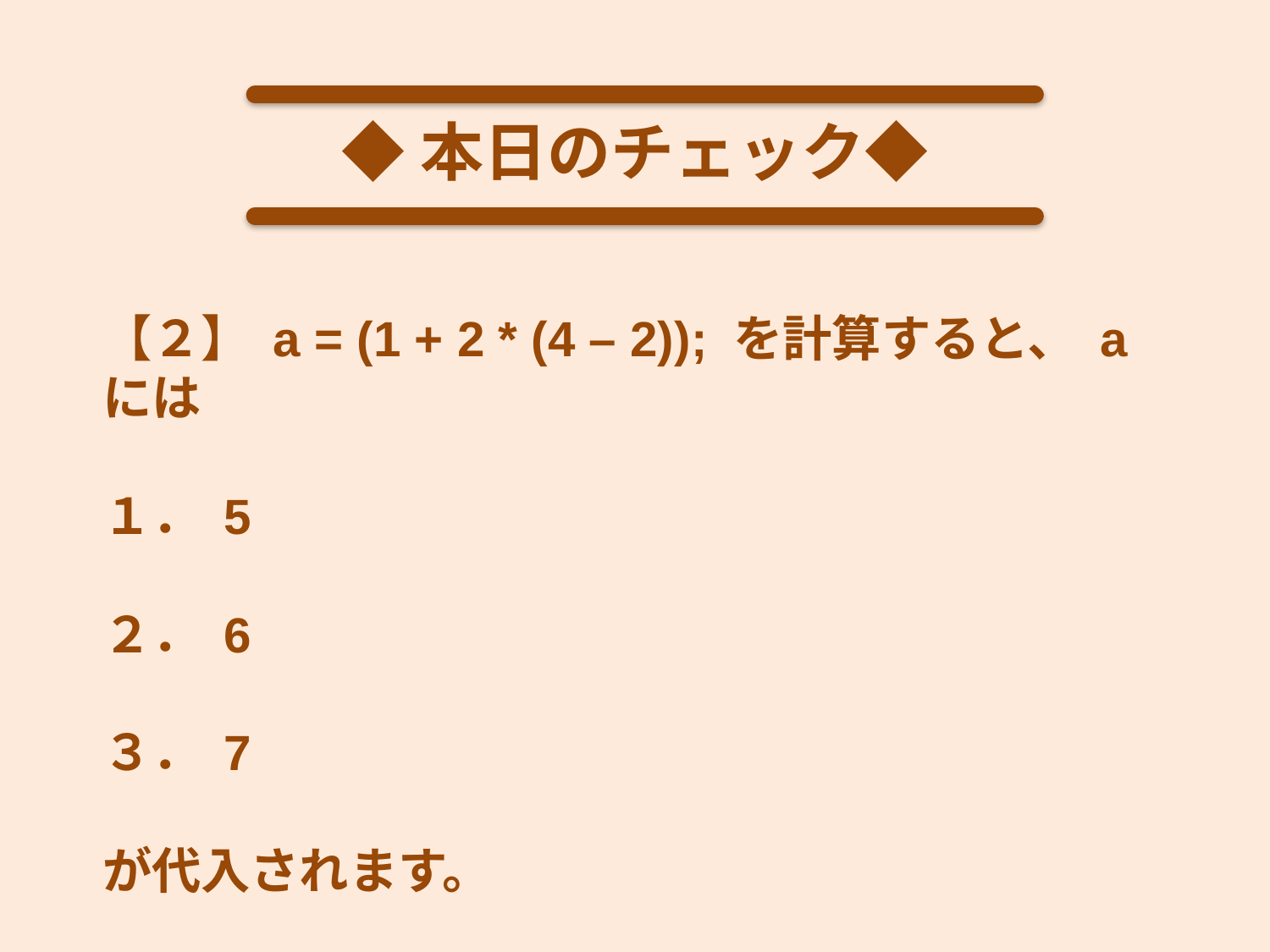

◆本日のチェック◆

【２】 a = (1 + 2 * (4 – 2)); を計算すると、 a には

１． 5

２． 6

３． 7

が代入されます。